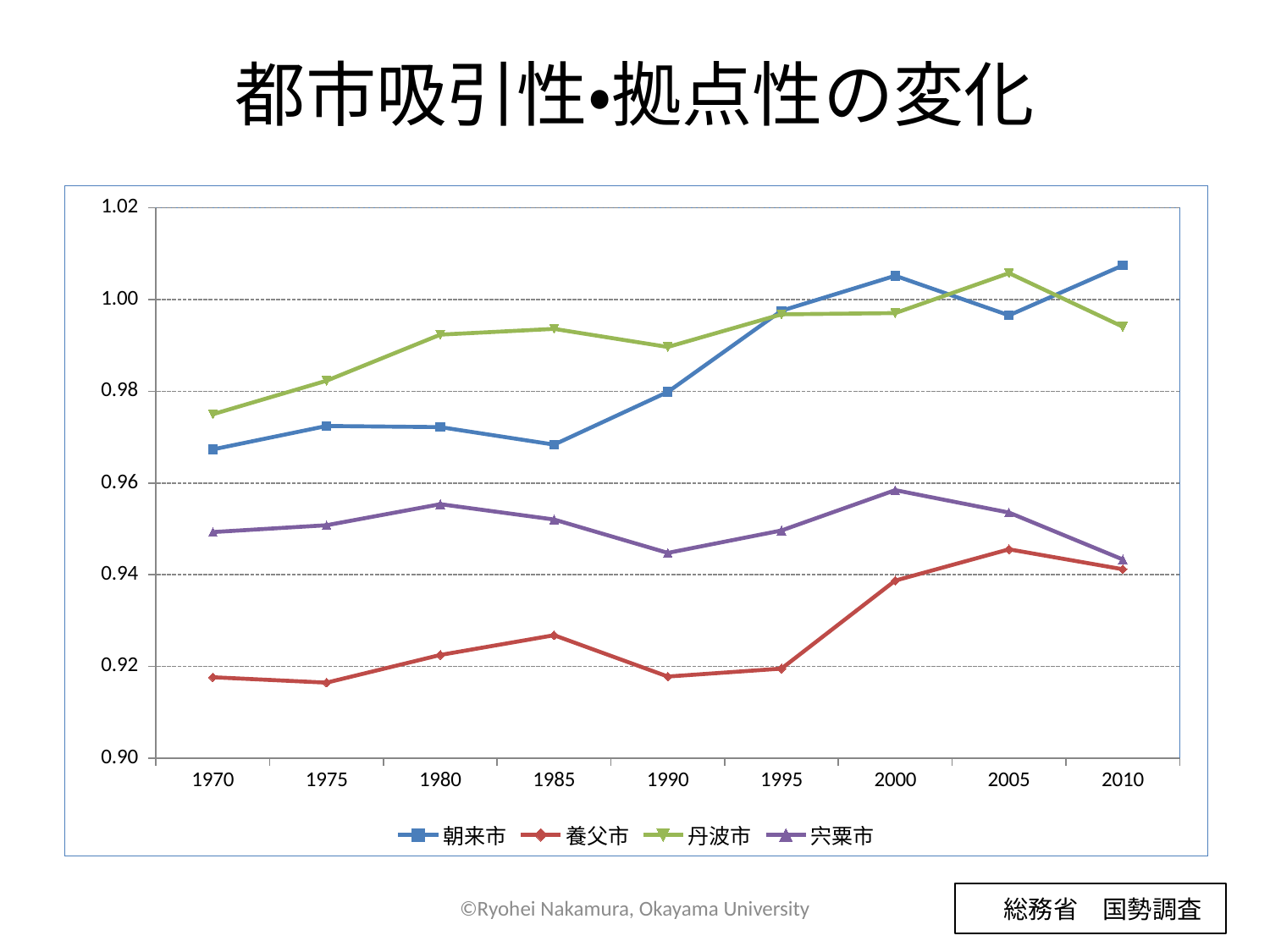

# 都市吸引性・拠点性の変化

### Chart

| Category | 朝来市 | 養父市 | 丹波市 | 宍粟市 |
|---|---|---|---|---|
| 1970 | 0.9673214195312104 | 0.9176568112738326 | 0.9749972763917638 | 0.9492977470241772 |
| 1975 | 0.9724333342160316 | 0.9164802741160234 | 0.9823018986798018 | 0.9507901047324302 |
| 1980 | 0.9721845318860244 | 0.9225140937987285 | 0.9923482150740163 | 0.9553826094042865 |
| 1985 | 0.9683706156289537 | 0.9268180050554151 | 0.9936002381306742 | 0.9520416496529196 |
| 1990 | 0.9798498293515359 | 0.9178029759341658 | 0.9896547426149819 | 0.9447517232839394 |
| 1995 | 0.997552086166567 | 0.9195343224883804 | 0.9967721316714605 | 0.9496487364999475 |
| 2000 | 1.0051845074717902 | 0.9387155963302752 | 0.9970441713716374 | 0.9584469863616366 |
| 2005 | 0.996550832111753 | 0.9455409437506906 | 1.005758496431852 | 0.9535587270795807 |
| 2010 | 1.007435850551594 | 0.9411968656819916 | 0.9940756952567827 | 0.943328936440471 |
©Ryohei Nakamura, Okayama University
　総務省　国勢調査